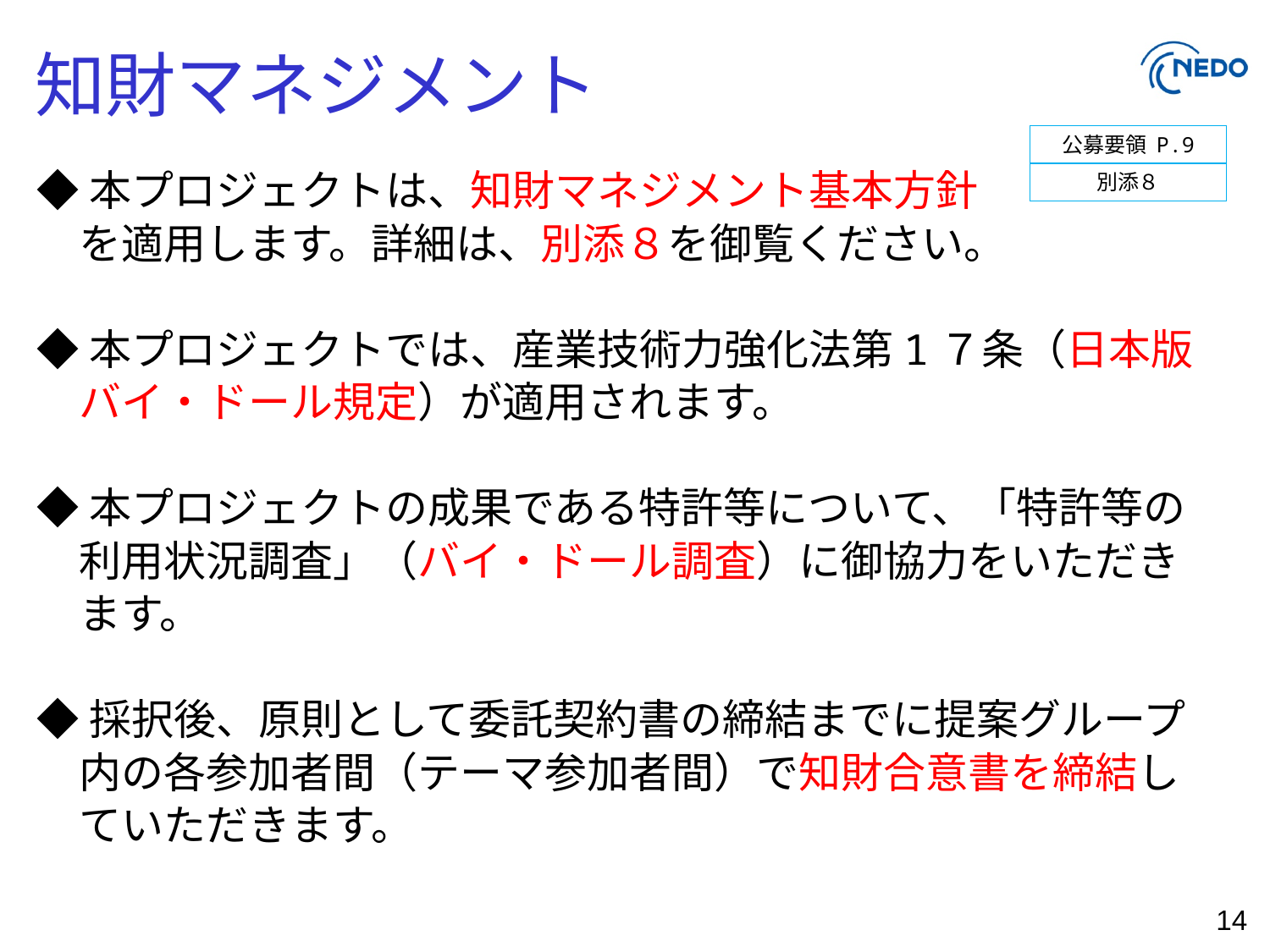

# 知財マネジメント
公募要領 P.9
◆本プロジェクトは、知財マネジメント基本方針
　を適用します。詳細は、別添８を御覧ください。

◆本プロジェクトでは、産業技術力強化法第1７条（日本版
　バイ・ドール規定）が適用されます。

◆本プロジェクトの成果である特許等について、「特許等の
　利用状況調査」（バイ・ドール調査）に御協力をいただき
　ます。

◆採択後、原則として委託契約書の締結までに提案グループ
　内の各参加者間（テーマ参加者間）で知財合意書を締結し
　ていただきます。
別添８
14